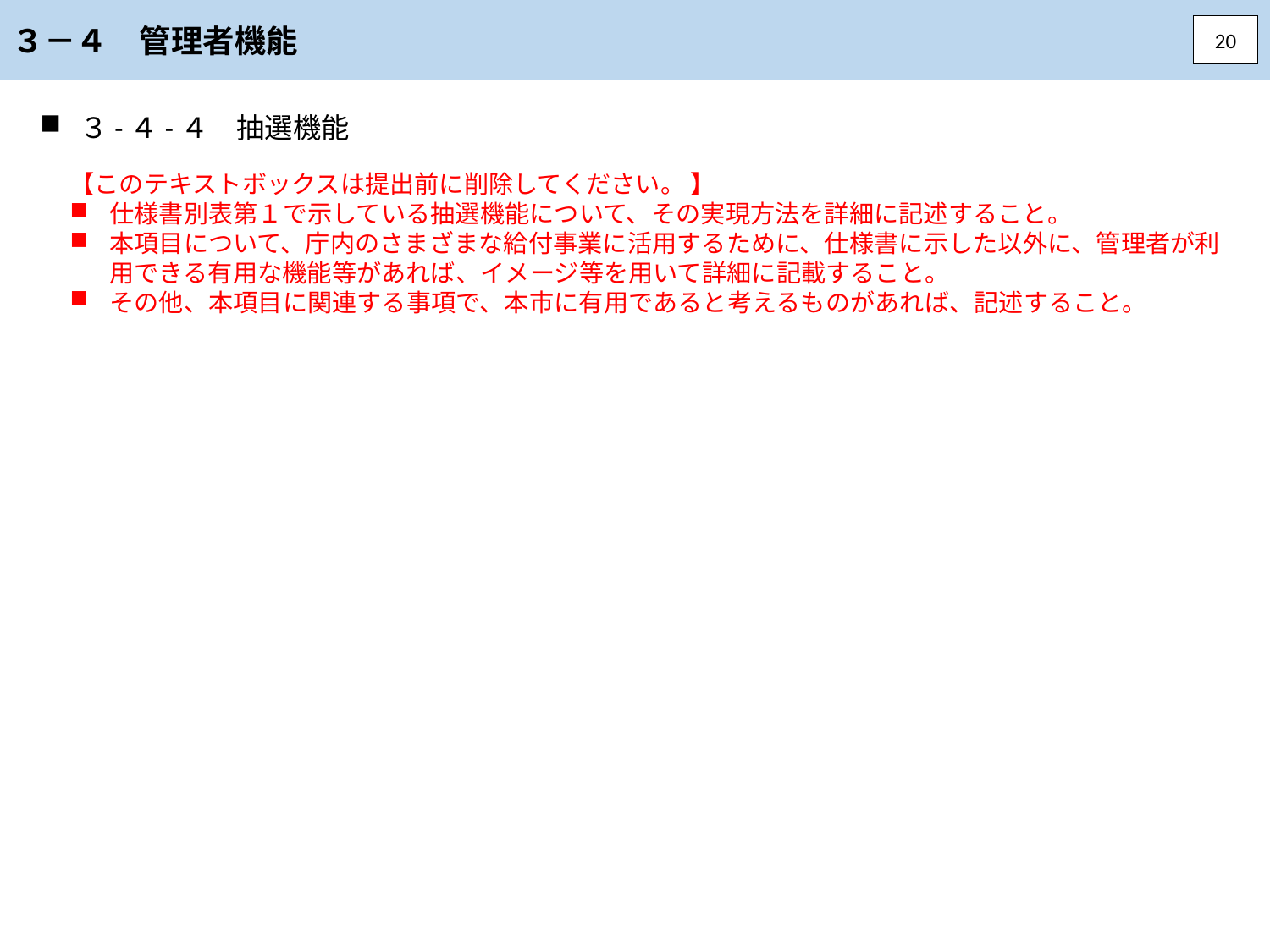

３－４　管理者機能
20
３-４-４　抽選機能
【このテキストボックスは提出前に削除してください。 】
仕様書別表第１で示している抽選機能について、その実現方法を詳細に記述すること。
本項目について、庁内のさまざまな給付事業に活用するために、仕様書に示した以外に、管理者が利用できる有用な機能等があれば、イメージ等を用いて詳細に記載すること。
その他、本項目に関連する事項で、本市に有用であると考えるものがあれば、記述すること。